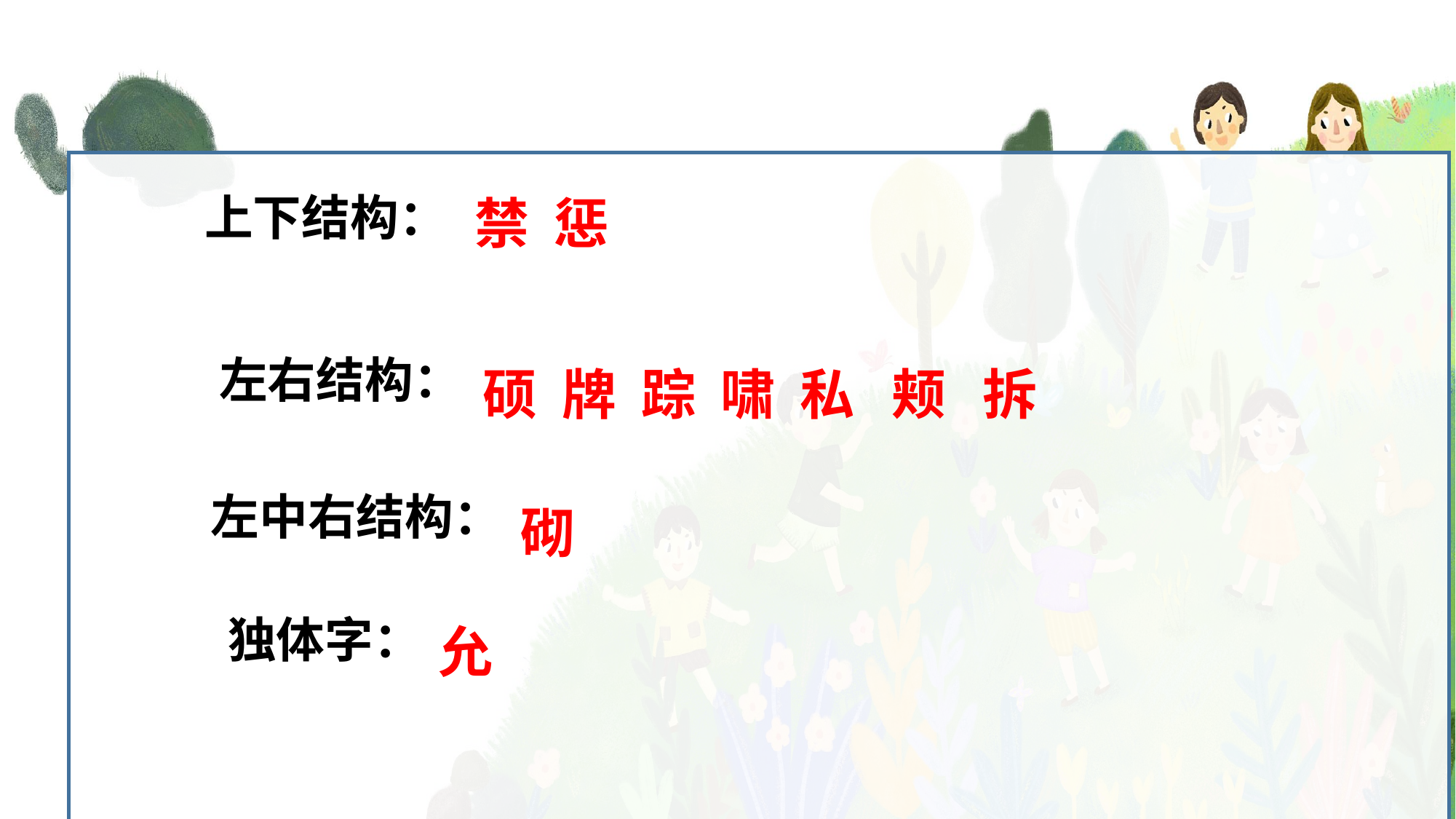

禁  惩
上下结构：

左右结构：
硕  牌  踪  啸  私   颊   拆
左中右结构：
砌
独体字：
允